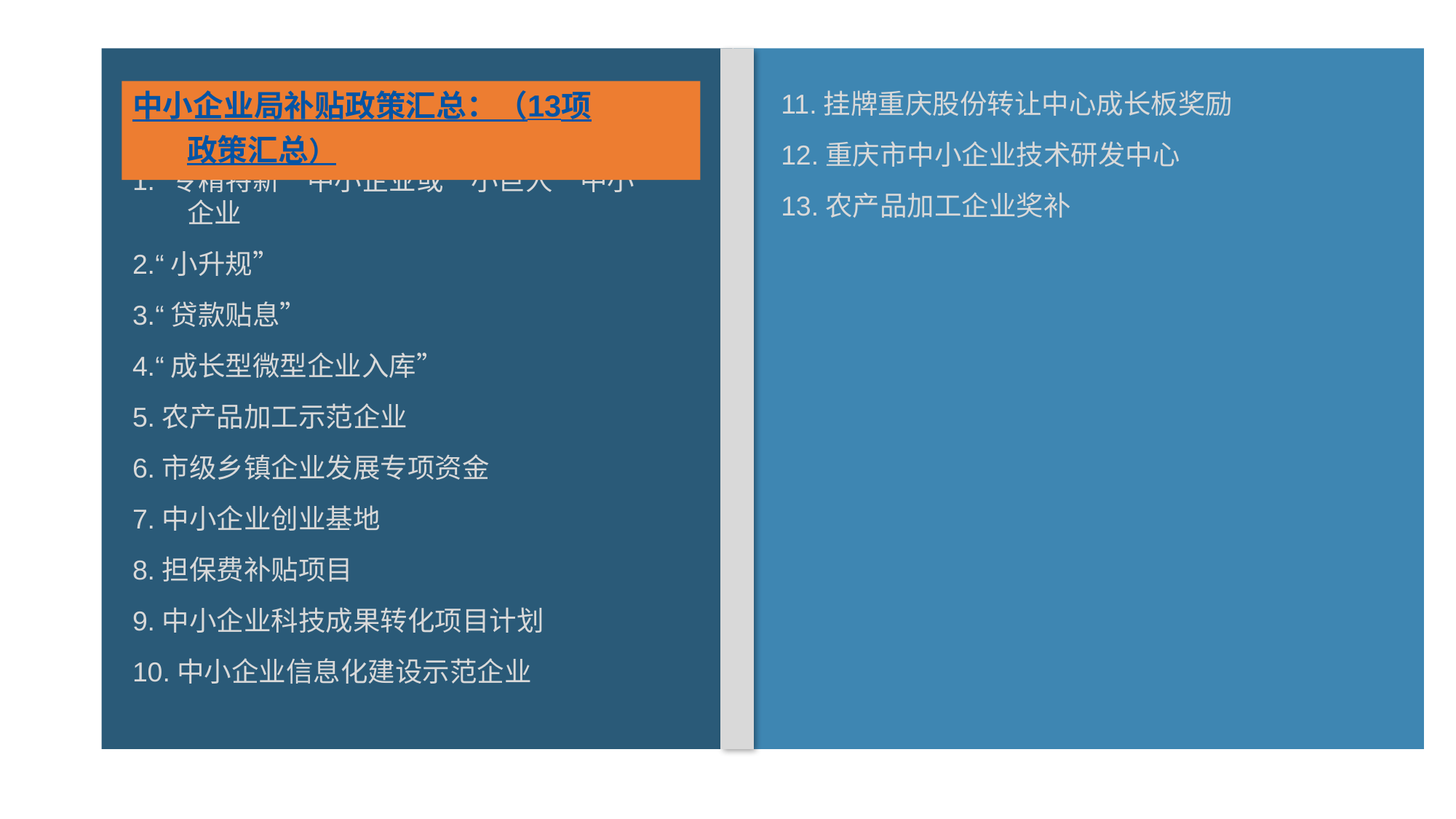

中小企业局补贴政策汇总：（13项政策汇总）
11.挂牌重庆股份转让中心成长板奖励
12.重庆市中小企业技术研发中心
13.农产品加工企业奖补

1.“专精特新”中小企业或“小巨人”中小企业
2.“小升规”
3.“贷款贴息”
4.“成长型微型企业入库”
5.农产品加工示范企业
6.市级乡镇企业发展专项资金
7.中小企业创业基地
8.担保费补贴项目
9.中小企业科技成果转化项目计划
10.中小企业信息化建设示范企业